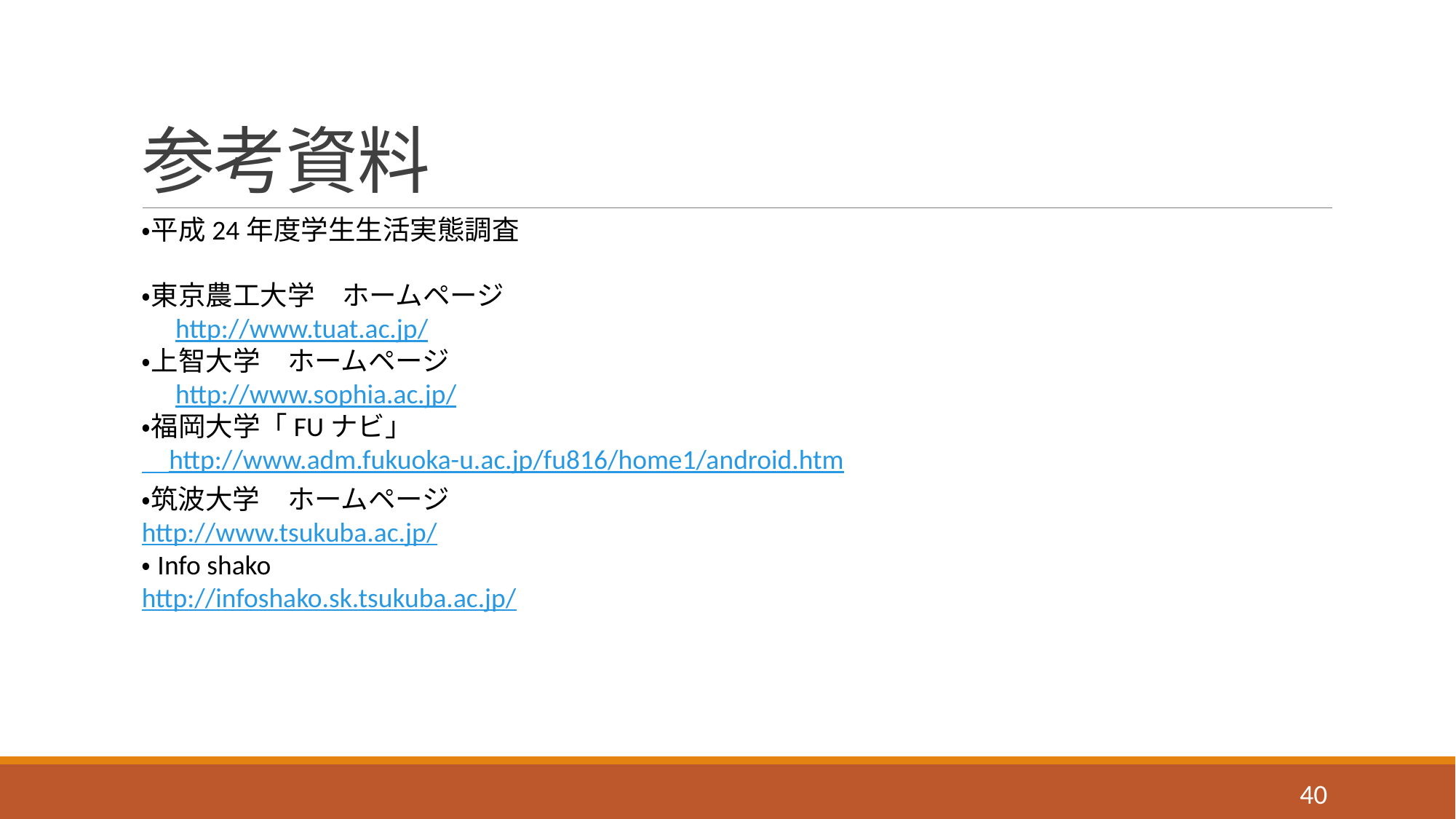

# 参考資料
・平成24年度学生生活実態調査

・東京農工大学　ホームページ
　http://www.tuat.ac.jp/
・上智大学　ホームページ
　http://www.sophia.ac.jp/
・福岡大学「FUナビ」
　http://www.adm.fukuoka-u.ac.jp/fu816/home1/android.htm
・筑波大学　ホームページ
http://www.tsukuba.ac.jp/
・Info shako
http://infoshako.sk.tsukuba.ac.jp/
40